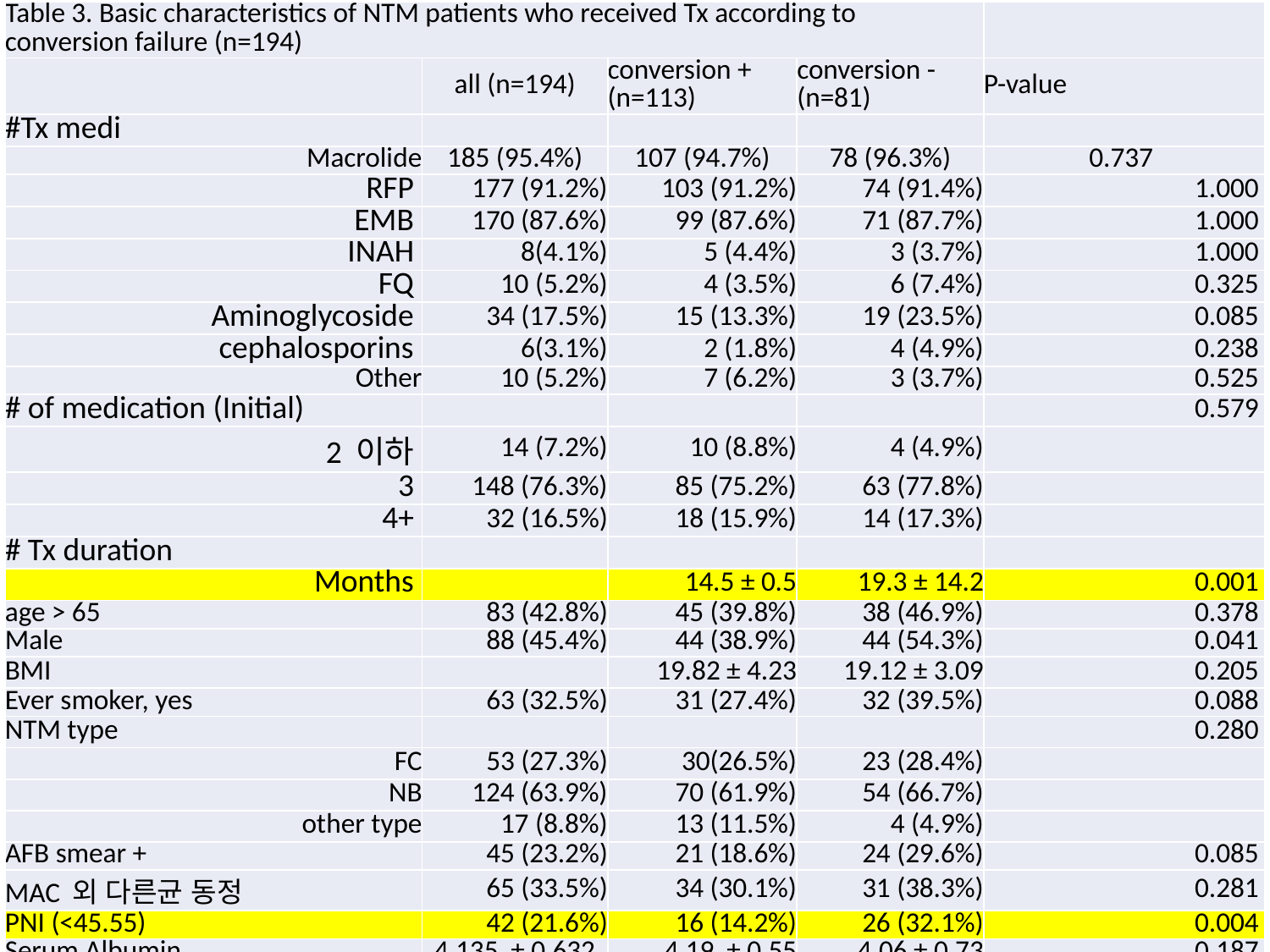

| Table 3. Basic characteristics of NTM patients who received Tx according to conversion failure (n=194) |  |  |  |  |
| --- | --- | --- | --- | --- |
|  | all (n=194) | conversion + (n=113) | conversion - (n=81) | P-value |
| #Tx medi |  |  |  |  |
| Macrolide | 185 (95.4%) | 107 (94.7%) | 78 (96.3%) | 0.737 |
| RFP | 177 (91.2%) | 103 (91.2%) | 74 (91.4%) | 1.000 |
| EMB | 170 (87.6%) | 99 (87.6%) | 71 (87.7%) | 1.000 |
| INAH | 8(4.1%) | 5 (4.4%) | 3 (3.7%) | 1.000 |
| FQ | 10 (5.2%) | 4 (3.5%) | 6 (7.4%) | 0.325 |
| Aminoglycoside | 34 (17.5%) | 15 (13.3%) | 19 (23.5%) | 0.085 |
| cephalosporins | 6(3.1%) | 2 (1.8%) | 4 (4.9%) | 0.238 |
| Other | 10 (5.2%) | 7 (6.2%) | 3 (3.7%) | 0.525 |
| # of medication (Initial) |  |  |  | 0.579 |
| 2 이하 | 14 (7.2%) | 10 (8.8%) | 4 (4.9%) |  |
| 3 | 148 (76.3%) | 85 (75.2%) | 63 (77.8%) |  |
| 4+ | 32 (16.5%) | 18 (15.9%) | 14 (17.3%) |  |
| # Tx duration |  |  |  |  |
| Months |  | 14.5 ± 0.5 | 19.3 ± 14.2 | 0.001 |
| age > 65 | 83 (42.8%) | 45 (39.8%) | 38 (46.9%) | 0.378 |
| Male | 88 (45.4%) | 44 (38.9%) | 44 (54.3%) | 0.041 |
| BMI |  | 19.82 ± 4.23 | 19.12 ± 3.09 | 0.205 |
| Ever smoker, yes | 63 (32.5%) | 31 (27.4%) | 32 (39.5%) | 0.088 |
| NTM type |  |  |  | 0.280 |
| FC | 53 (27.3%) | 30(26.5%) | 23 (28.4%) |  |
| NB | 124 (63.9%) | 70 (61.9%) | 54 (66.7%) |  |
| other type | 17 (8.8%) | 13 (11.5%) | 4 (4.9%) |  |
| AFB smear + | 45 (23.2%) | 21 (18.6%) | 24 (29.6%) | 0.085 |
| MAC 외 다른균 동정 | 65 (33.5%) | 34 (30.1%) | 31 (38.3%) | 0.281 |
| PNI (<45.55) | 42 (21.6%) | 16 (14.2%) | 26 (32.1%) | 0.004 |
| Serum Albumin | 4.135 ± 0.632 | 4.19 ± 0.55 | 4.06 ± 0.73 | 0.187 |
| Lymphocyte | 1.747 ± 0.771 | 1.90 ± 0.84 | 1.53 ± 0.60 | 0.001 |
| Cancer | 50 (25.8) | 30 (26.5%) | 20 (24.7%) | 0.868 |
| HTN | 60 (30.9%) | 36 (31.9%) | 24 (29.6%) | 0.756 |
| DM | 27 (13.9%) | 16 (14.2%) | 11 (13.6%) | 1.000 |
| Liver disease | 20 (10.3%) | 9 (8%) | 11 (13.6%) | 0.236 |
| CKD | 10 (5.2%) | 6 (5.3%) | 4 (4.9%) | 1.000 |
| cough | 80 (41.2%) | 46 (40.7%) | 34 (42.0%) | 0.883 |
| sputum | 91 (46.9%) | 48 (42.5%) | 43 (53.1%) | 0.149 |
| dyspnea | 24 (12.4%) | 15 (13.3%) | 9 (11.1%) | 0.825 |
| hemoptysis | 45 (23.2%) | 20 (17.7%) | 25 (30.9%) | 0.039 |
| fever | 12 (6.2%) | 6 (5.3%) | 6 (7.4%) | 0.561 |
| weakness | 11 (5.7)) | 7 (6.2%) | 4 (4.9%) | 0.765 |
| weight loss | 12 (6.2%) | 5 (4.4%) | 7(8.6%) | 0.244 |
#
19